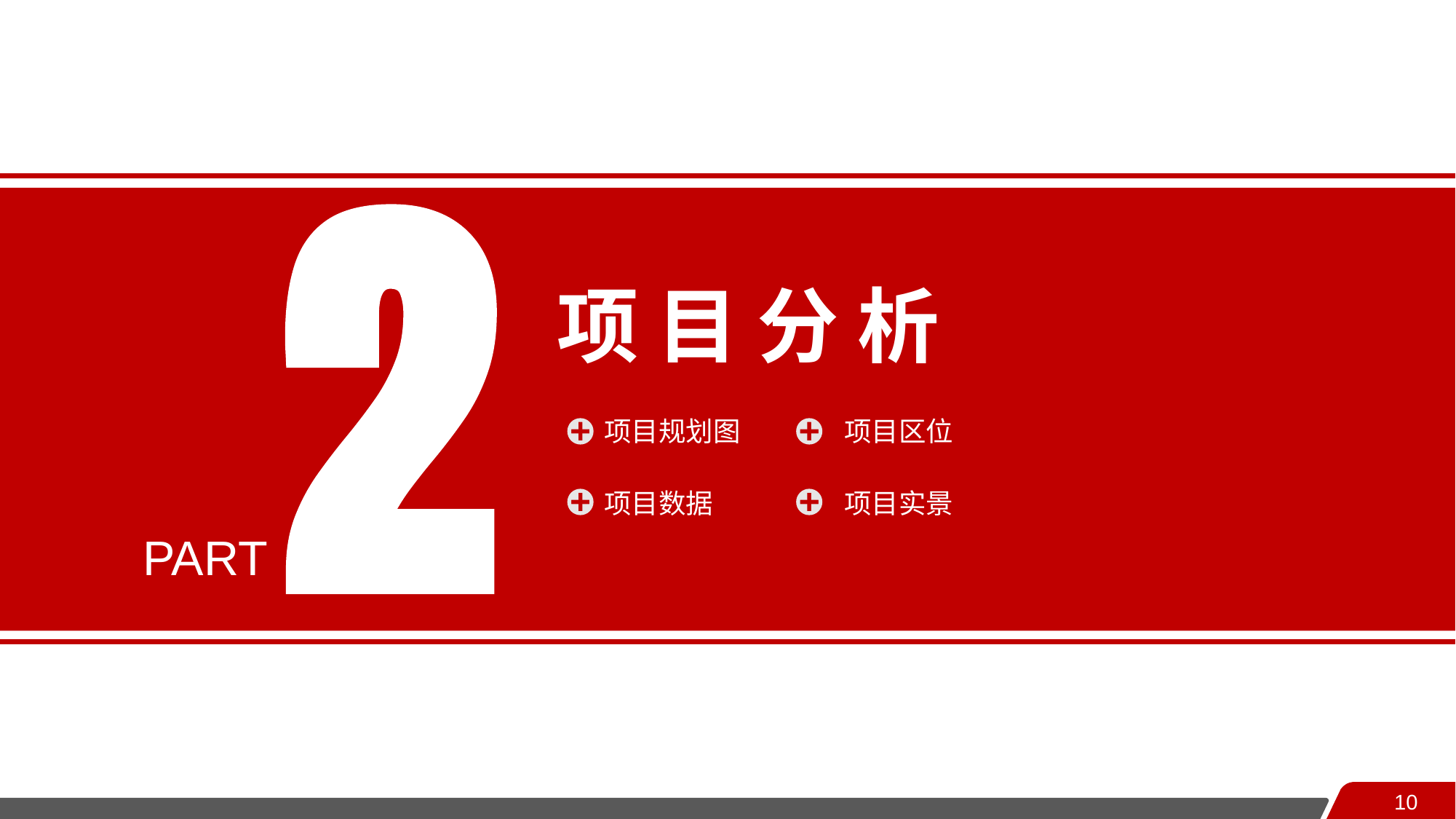

2
项 目 分 析
项目规划图
项目区位

项目数据
项目实景

PART